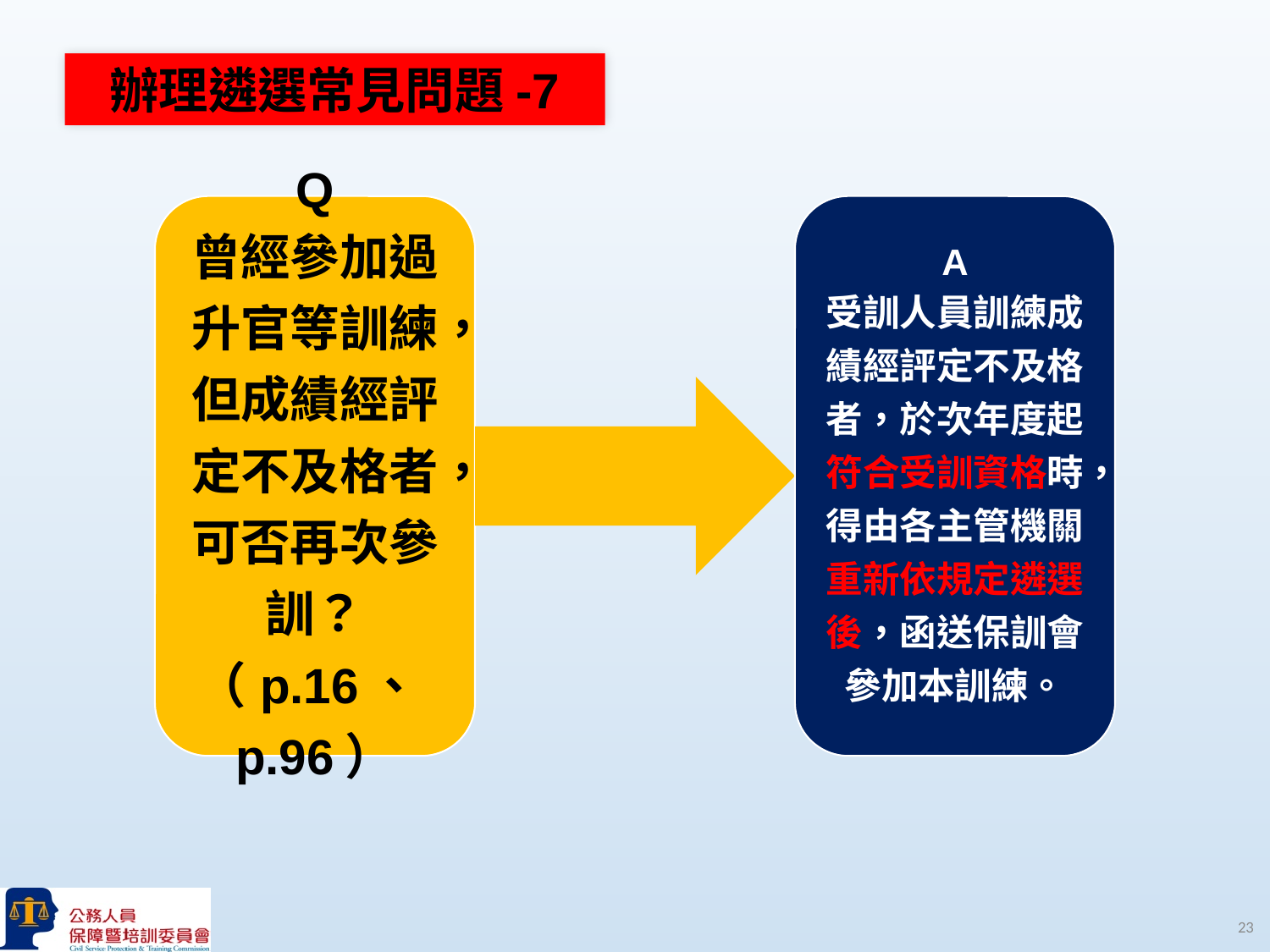

辦理遴選常見問題-7
Q
曾經參加過升官等訓練，但成績經評定不及格者，可否再次參訓？
（p.16、p.96）
A
受訓人員訓練成績經評定不及格者，於次年度起符合受訓資格時，得由各主管機關重新依規定遴選後，函送保訓會參加本訓練。
23